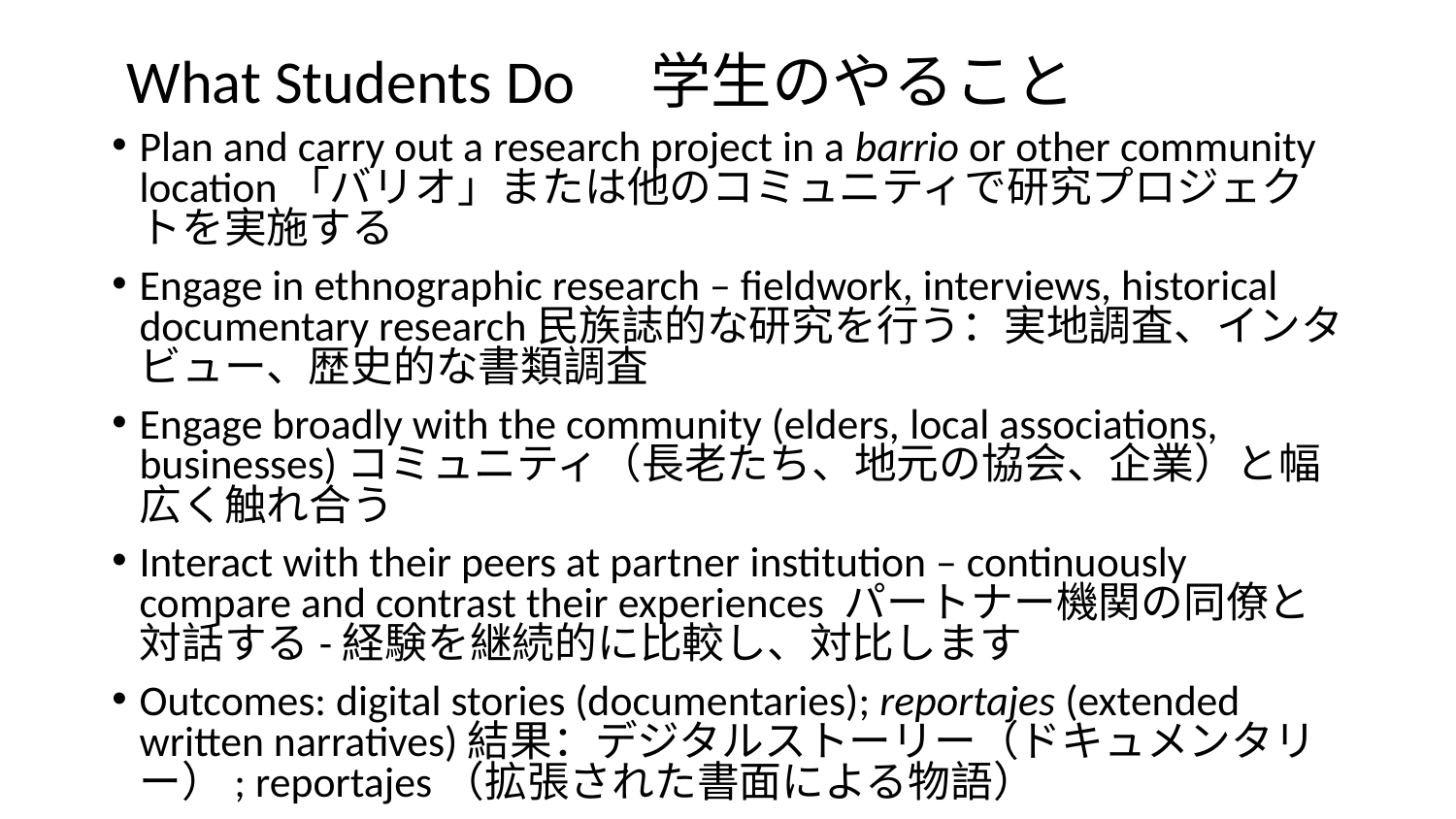

What Students Do　学生のやること
Plan and carry out a research project in a barrio or other community location「バリオ」または他のコミュニティで研究プロジェクトを実施する
Engage in ethnographic research – fieldwork, interviews, historical documentary research民族誌的な研究を行う：実地調査、インタビュー、歴史的な書類調査
Engage broadly with the community (elders, local associations, businesses)コミュニティ（長老たち、地元の協会、企業）と幅広く触れ合う
Interact with their peers at partner institution – continuously compare and contrast their experiences パートナー機関の同僚と対話する-経験を継続的に比較し、対比します
Outcomes: digital stories (documentaries); reportajes (extended written narratives)結果：デジタルストーリー（ドキュメンタリー）; reportajes（拡張された書面による物語）
Columbia University
Language Resource Center